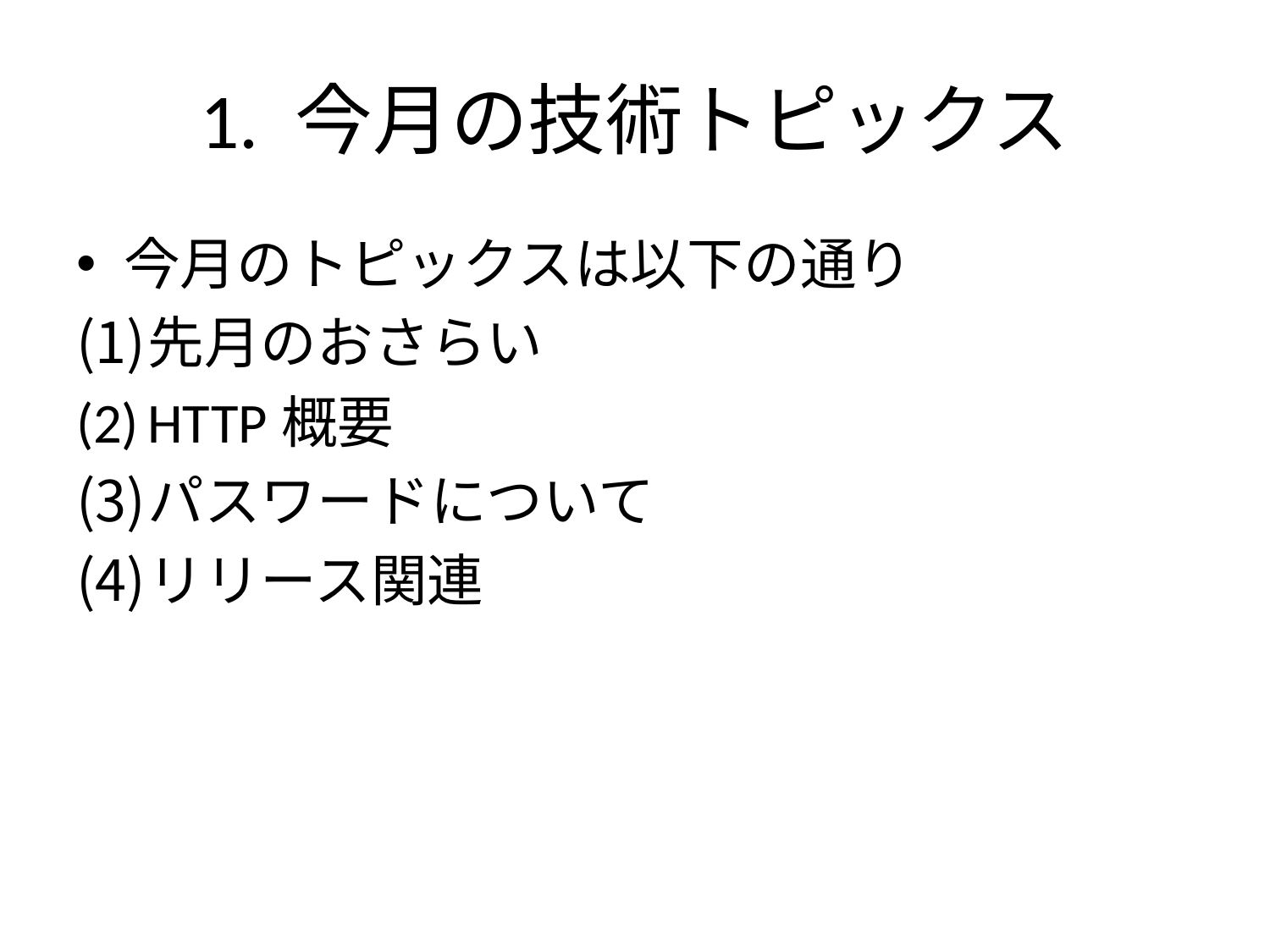

# 1. 今月の技術トピックス
今月のトピックスは以下の通り
先月のおさらい
HTTP概要
パスワードについて
リリース関連